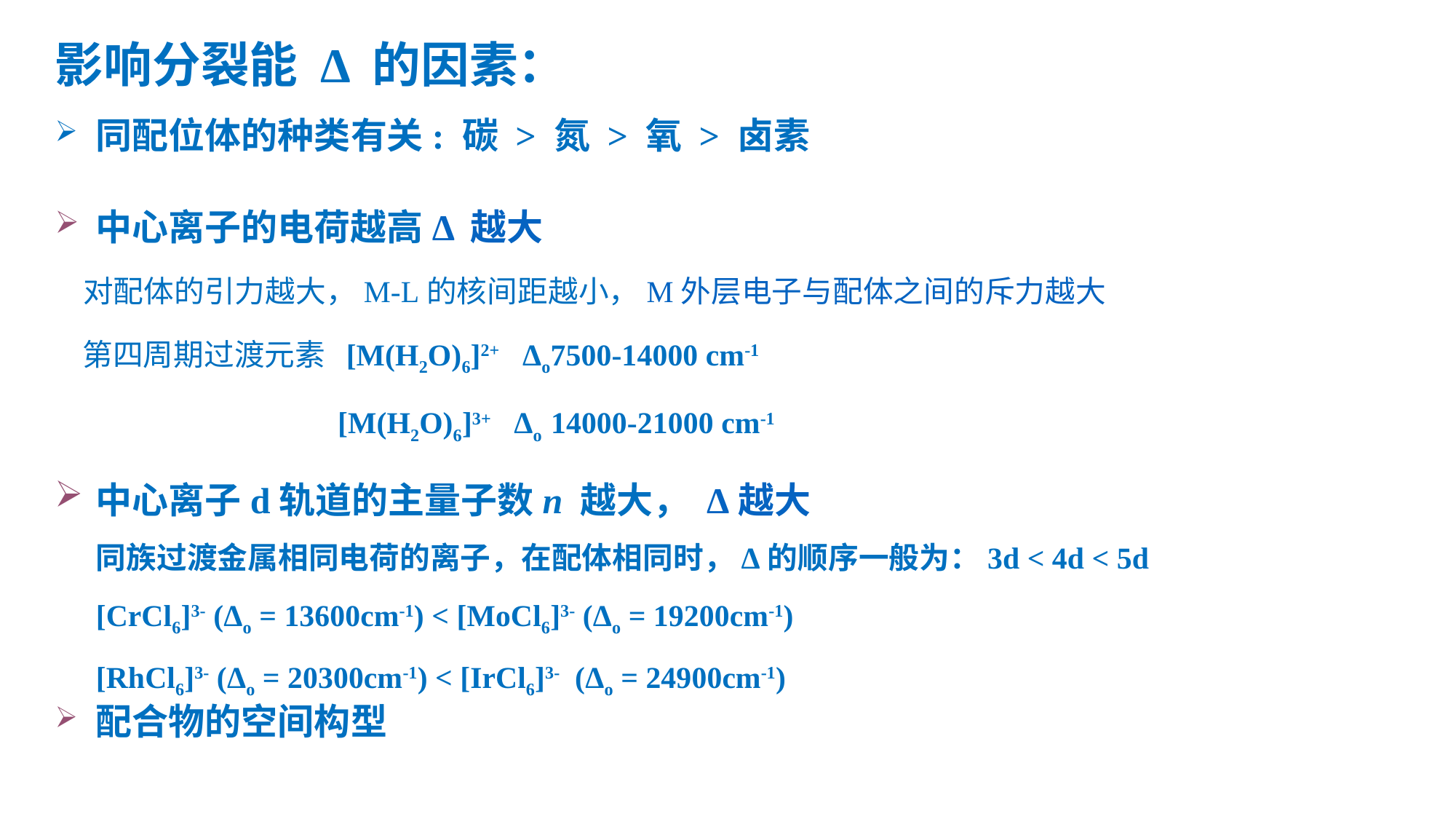

# 影响分裂能 Δ 的因素：
同配位体的种类有关: 碳 > 氮 > 氧 > 卤素

中心离子的电荷越高Δ 越大
   对配体的引力越大，M-L的核间距越小，M外层电子与配体之间的斥力越大
   第四周期过渡元素  [M(H2O)6]2+   Δo7500-14000 cm-1
                                     [M(H2O)6]3+   Δo  14000-21000 cm-1
中心离子d轨道的主量子数n 越大， Δ越大
同族过渡金属相同电荷的离子，在配体相同时，Δ的顺序一般为：3d < 4d < 5d
[CrCl6]3- (Δo = 13600cm-1) < [MoCl6]3- (Δo = 19200cm-1)
[RhCl6]3- (Δo = 20300cm-1) < [IrCl6]3-  (Δo = 24900cm-1)
配合物的空间构型